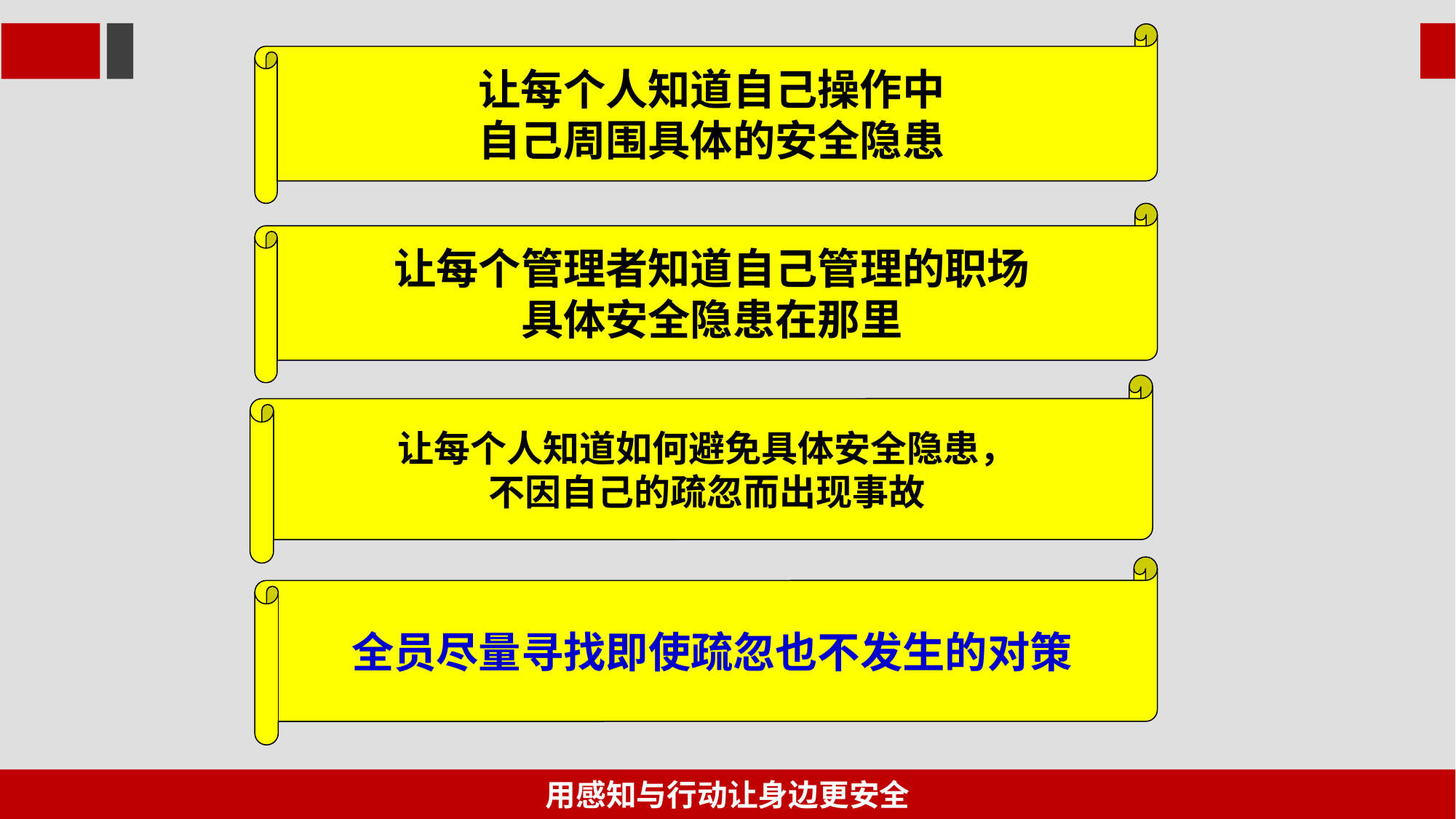

让每个人知道自己操作中
自己周围具体的安全隐患
让每个管理者知道自己管理的职场
具体安全隐患在那里
让每个人知道如何避免具体安全隐患，
不因自己的疏忽而出现事故
全员尽量寻找即使疏忽也不发生的对策